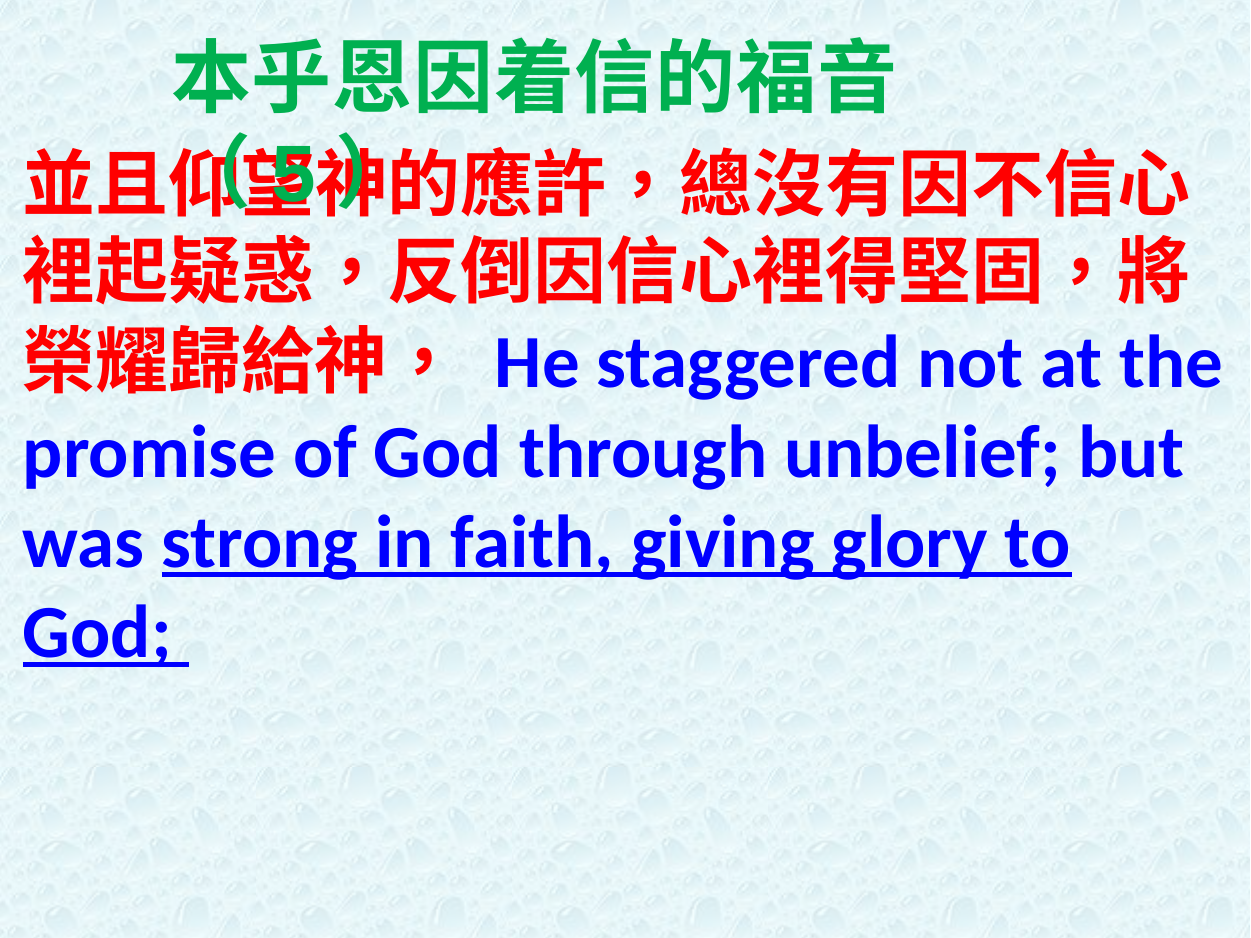

本乎恩因着信的福音（5）
並且仰望神的應許，總沒有因不信心裡起疑惑，反倒因信心裡得堅固，將榮耀歸給神， He staggered not at the promise of God through unbelief; but was strong in faith, giving glory to God;